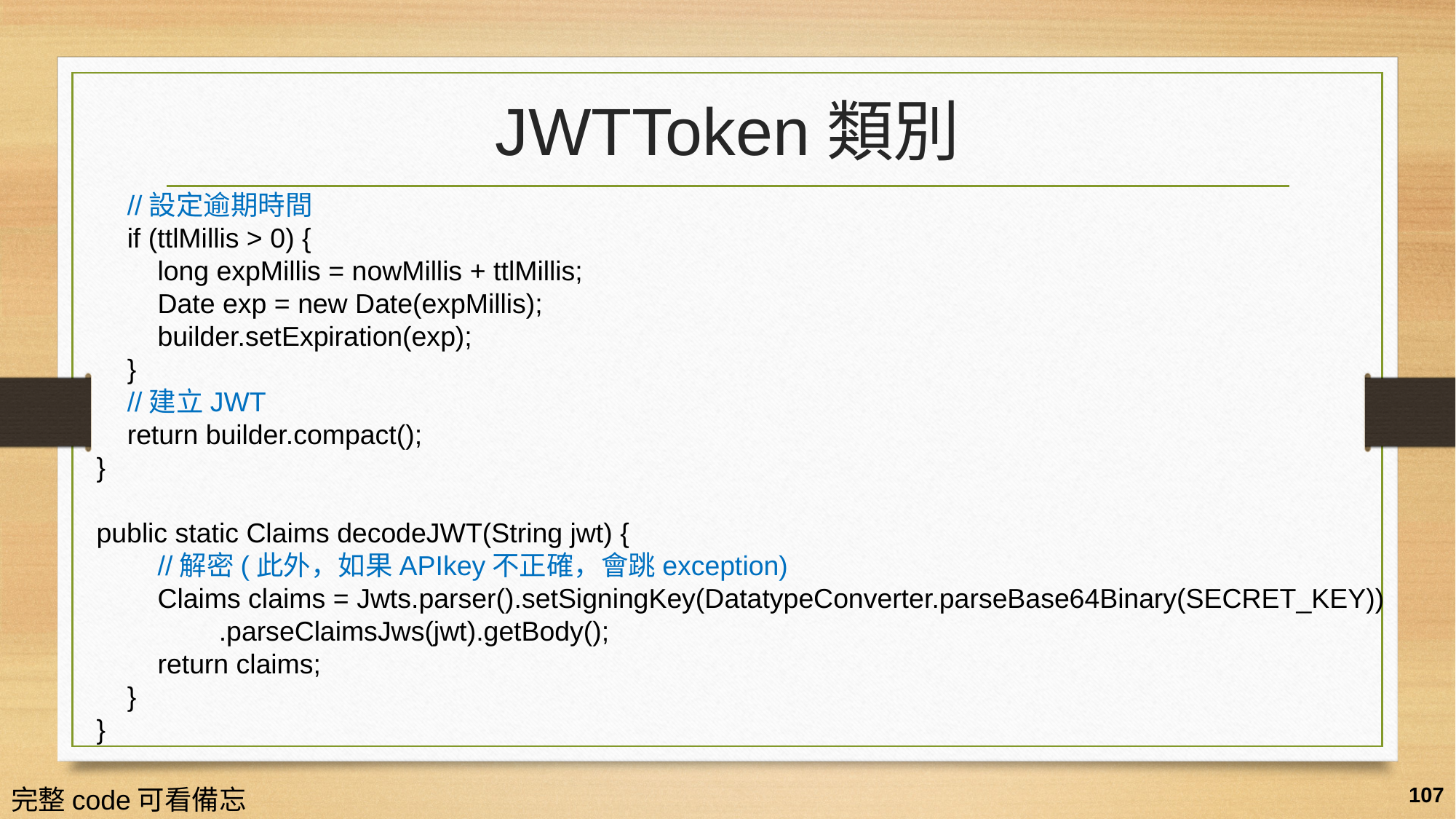

# JWTToken類別
    //設定逾期時間
    if (ttlMillis > 0) {
        long expMillis = nowMillis + ttlMillis;
        Date exp = new Date(expMillis);
        builder.setExpiration(exp);
    }
    //建立JWT
    return builder.compact();
}

public static Claims decodeJWT(String jwt) {
        //解密(此外，如果APIkey不正確，會跳exception)
        Claims claims = Jwts.parser().setSigningKey(DatatypeConverter.parseBase64Binary(SECRET_KEY))
                .parseClaimsJws(jwt).getBody();
        return claims;
    }
}
完整code可看備忘搞
107